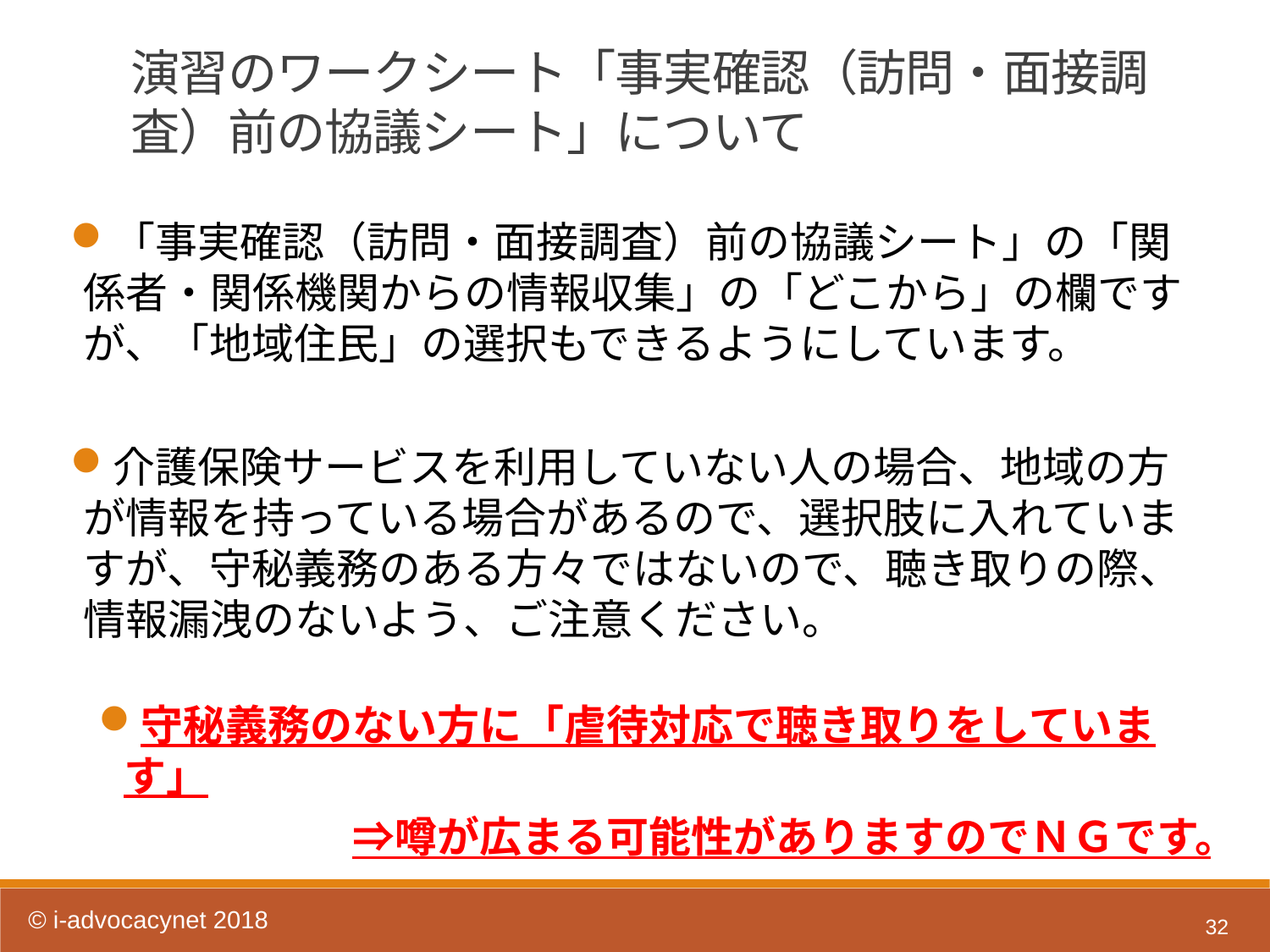

演習のワークシート「事実確認（訪問・面接調査）前の協議シート」について
「事実確認（訪問・面接調査）前の協議シート」の「関係者・関係機関からの情報収集」の「どこから」の欄ですが、「地域住民」の選択もできるようにしています。

介護保険サービスを利用していない人の場合、地域の方が情報を持っている場合があるので、選択肢に入れていますが、守秘義務のある方々ではないので、聴き取りの際、情報漏洩のないよう、ご注意ください。

守秘義務のない方に「虐待対応で聴き取りをしています」
　　　　　　⇒噂が広まる可能性がありますのでＮＧです。

32